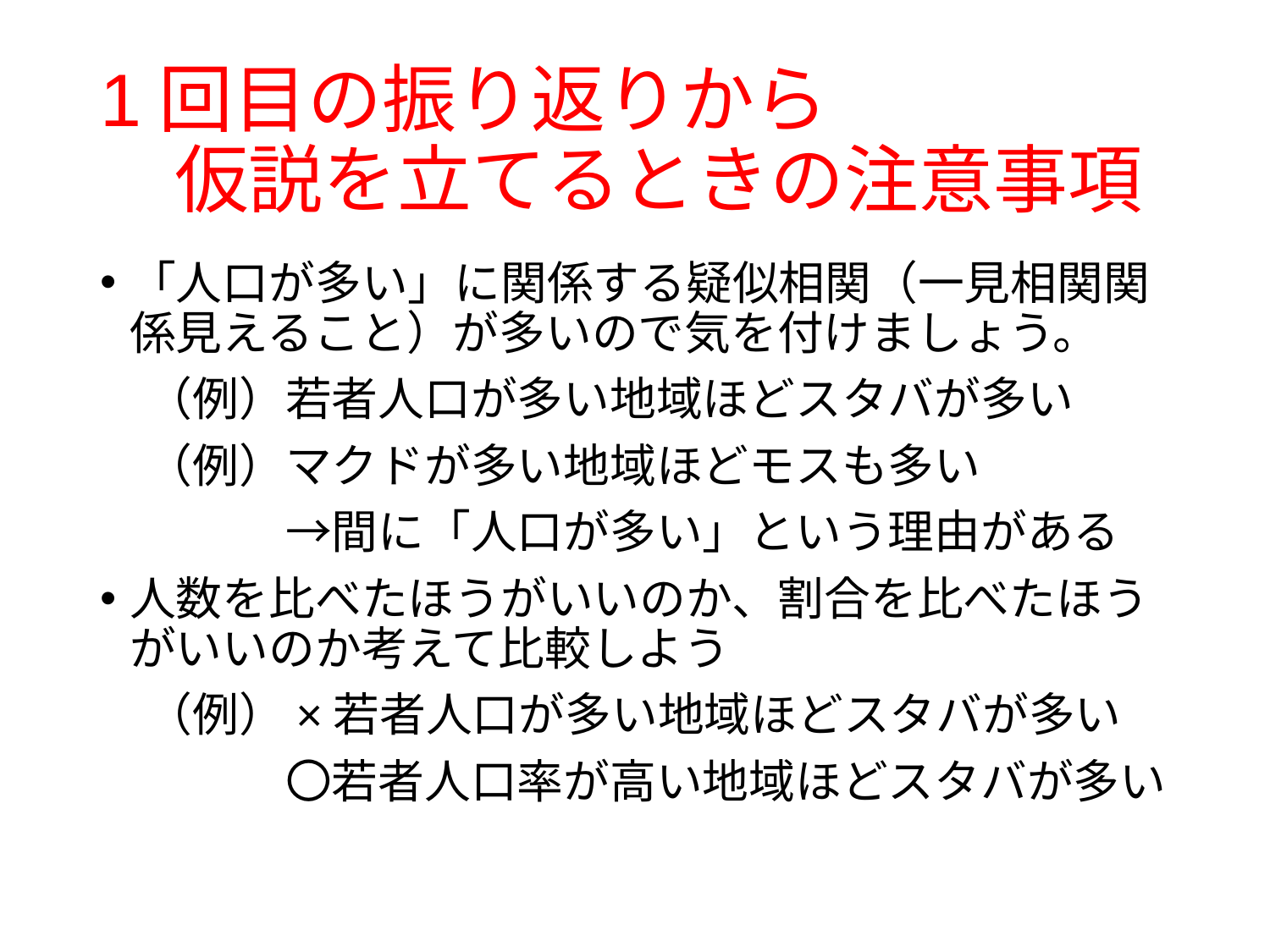

# 1回目の振り返りから 　仮説を立てるときの注意事項
「人口が多い」に関係する疑似相関（一見相関関係見えること）が多いので気を付けましょう。
　（例）若者人口が多い地域ほどスタバが多い
　（例）マクドが多い地域ほどモスも多い
　　　　→間に「人口が多い」という理由がある
人数を比べたほうがいいのか、割合を比べたほうがいいのか考えて比較しよう
　（例）×若者人口が多い地域ほどスタバが多い
　　　　〇若者人口率が高い地域ほどスタバが多い